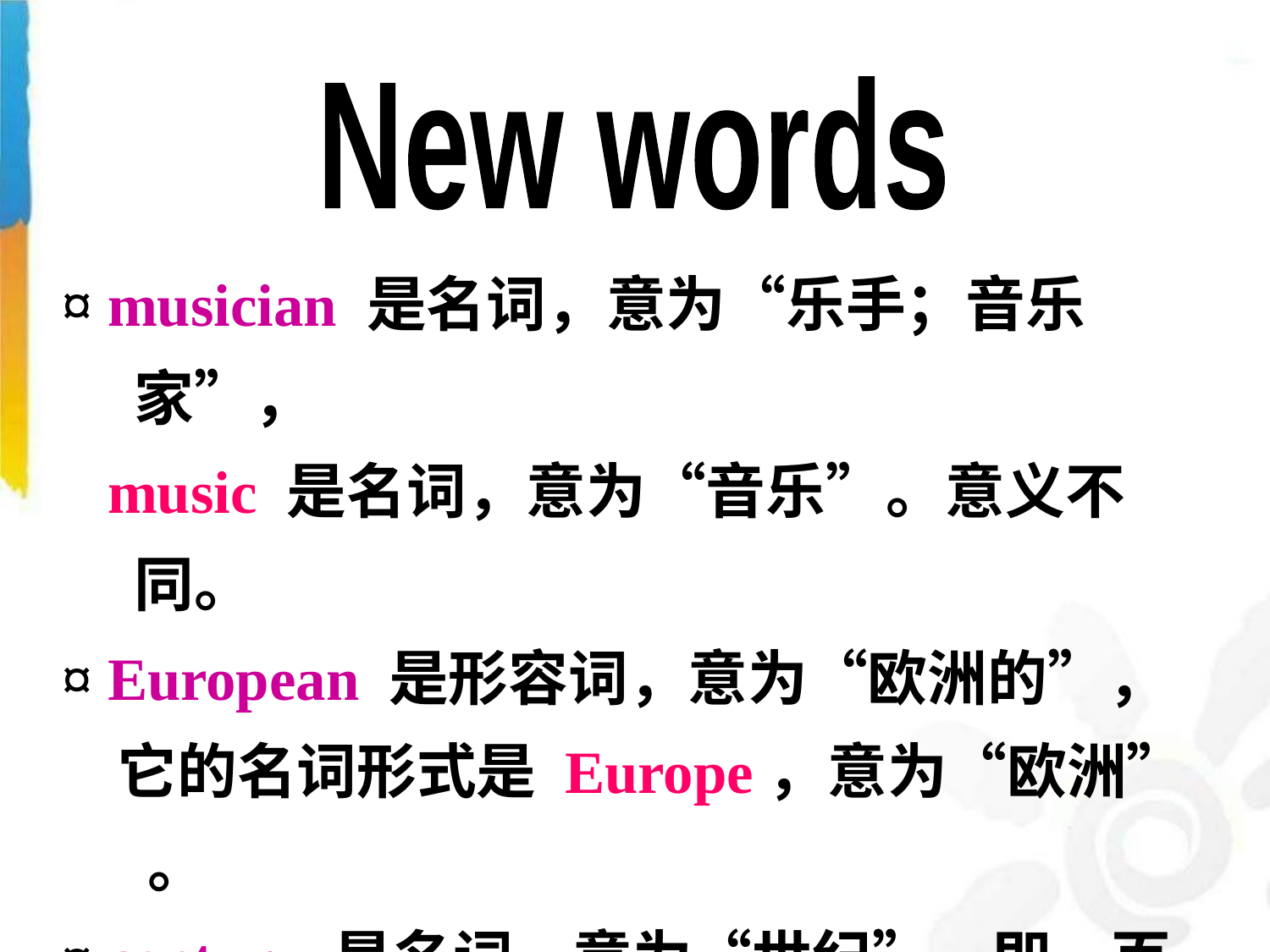

New words
¤ musician 是名词，意为“乐手；音乐家”，
   music 是名词，意为“音乐”。意义不同。
¤ European 是形容词，意为“欧洲的”，
   它的名词形式是 Europe，意为“欧洲” 。
¤ century 是名词，意为“世纪”，即一百年
   century = a / one hundred years